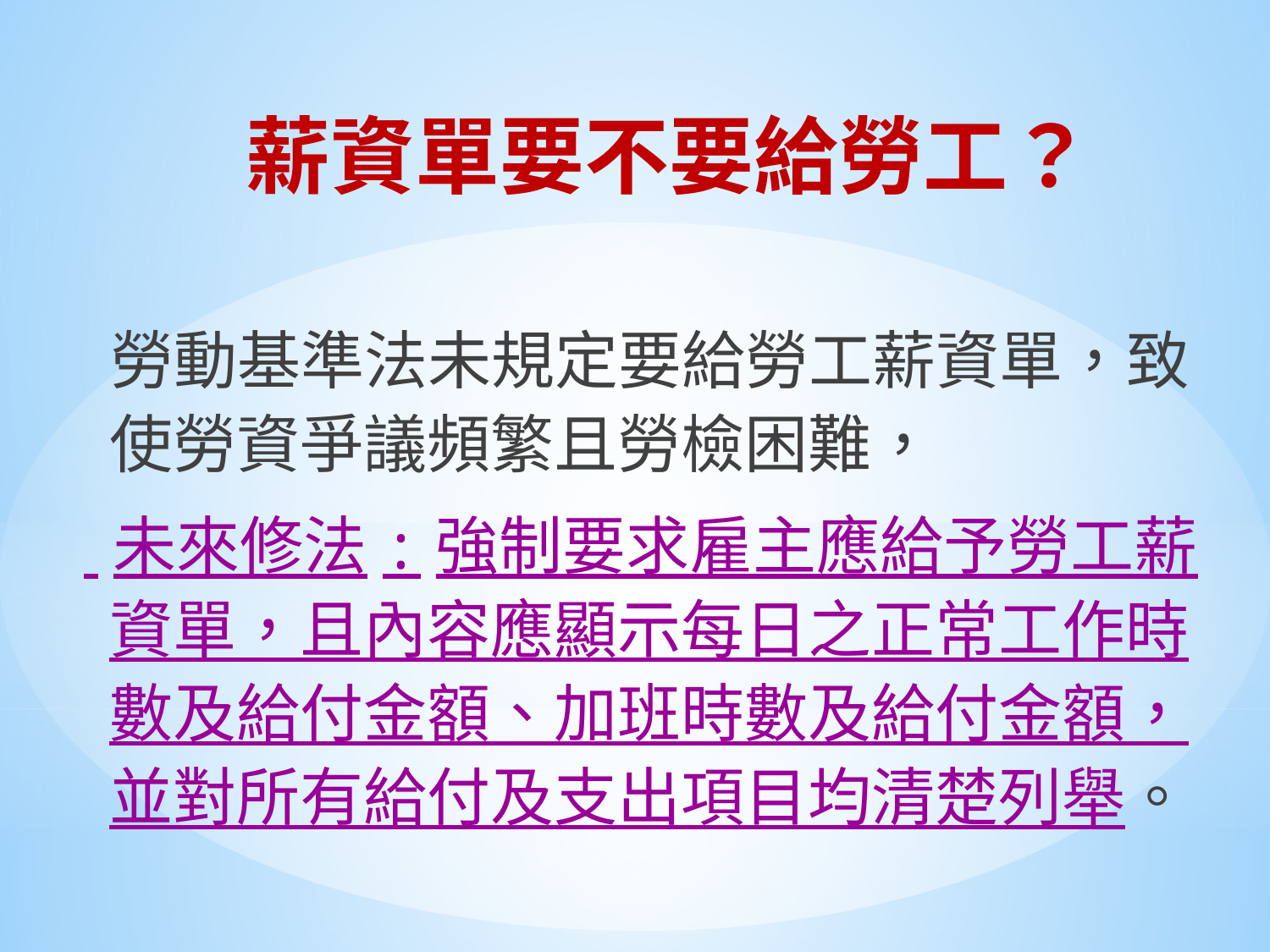

# 薪資單要不要給勞工？
  勞動基準法未規定要給勞工薪資單，致使勞資爭議頻繁且勞檢困難，
 未來修法:強制要求雇主應給予勞工薪資單，且內容應顯示每日之正常工作時數及給付金額、加班時數及給付金額，並對所有給付及支出項目均清楚列舉。